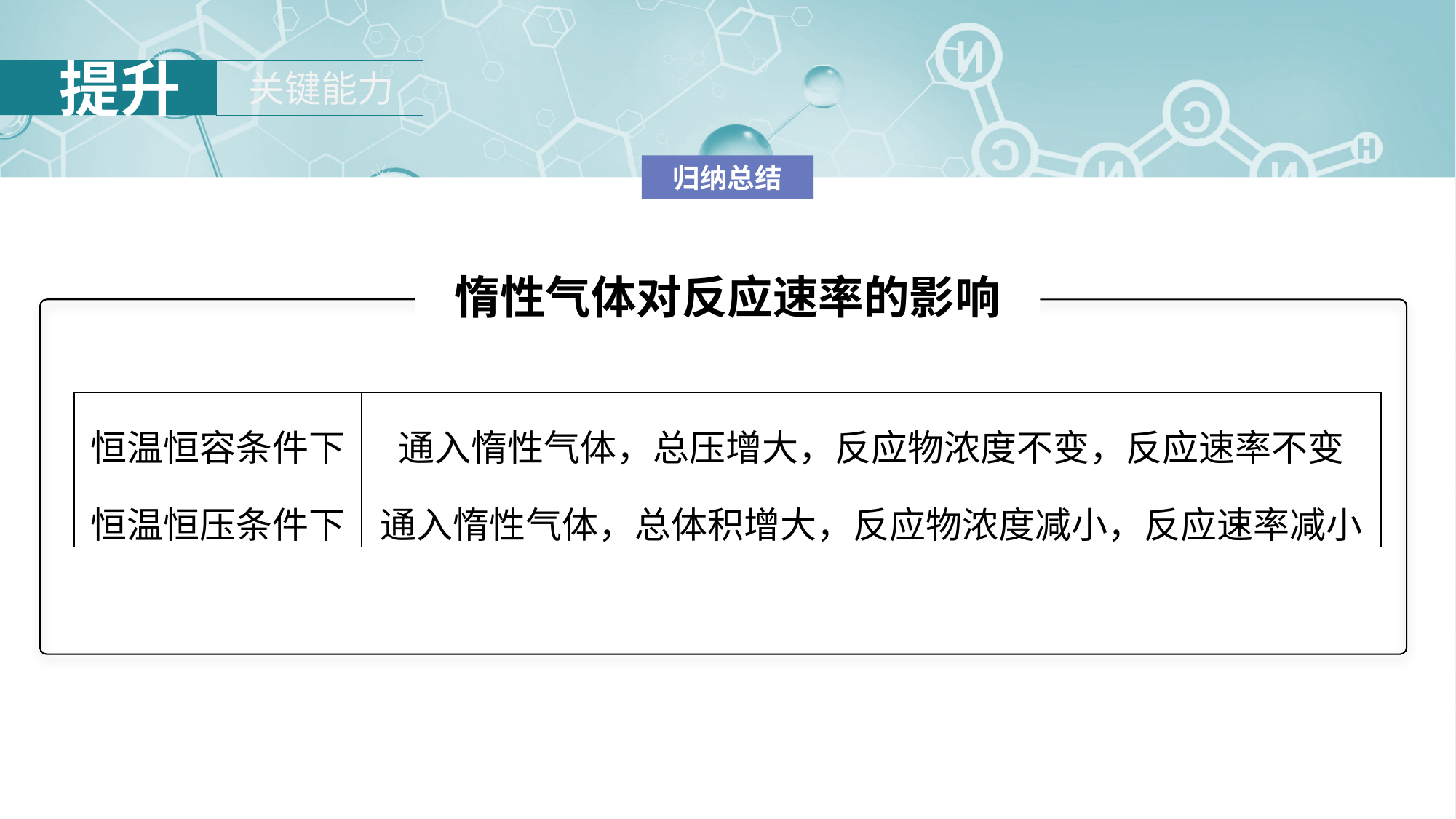

惰性气体对反应速率的影响

| 恒温恒容条件下 | 通入惰性气体，总压增大，反应物浓度不变，反应速率不变 |
| --- | --- |
| 恒温恒压条件下 | 通入惰性气体，总体积增大，反应物浓度减小，反应速率减小 |